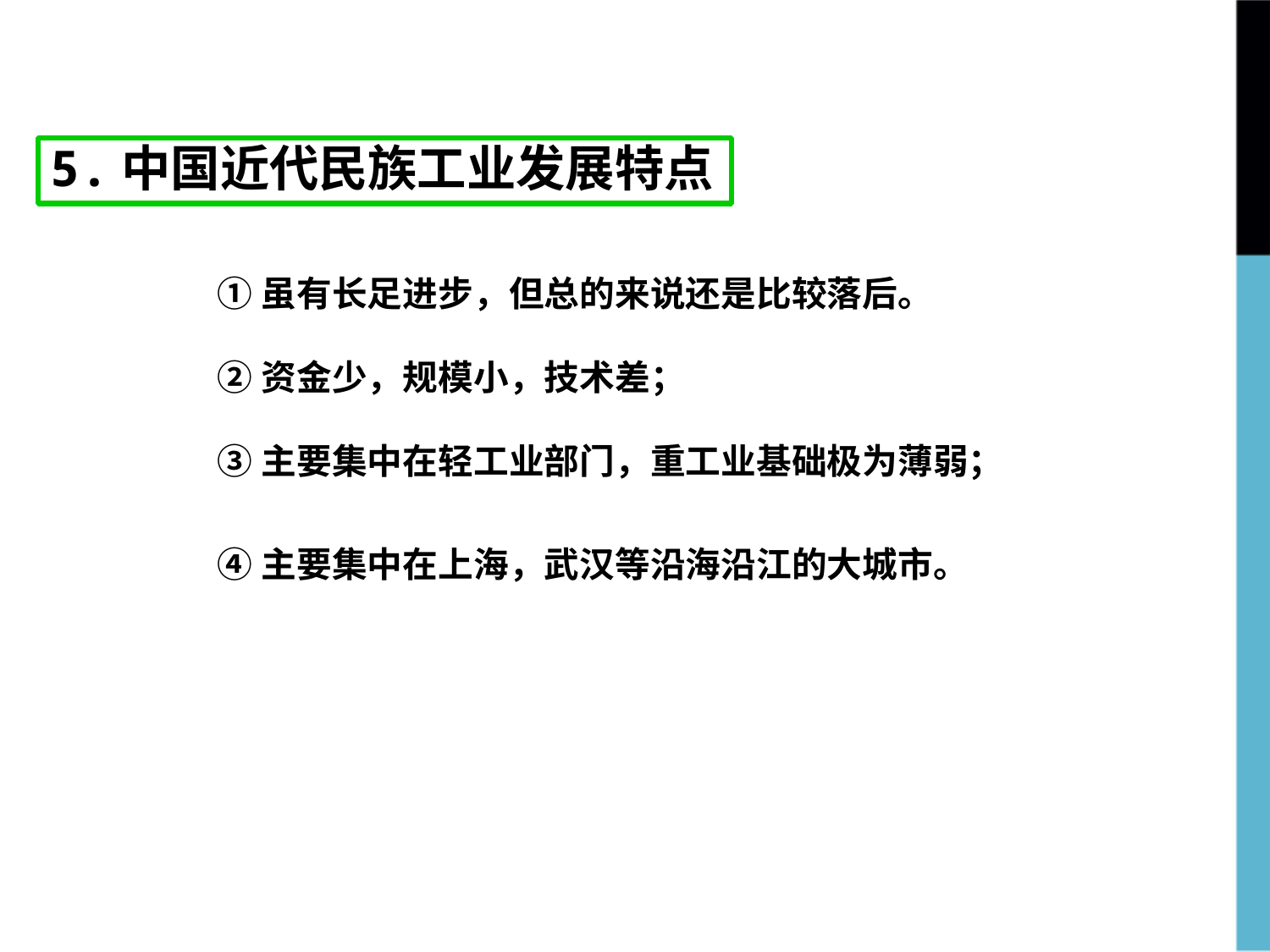

5.中国近代民族工业发展特点
①虽有长足进步，但总的来说还是比较落后。
②资金少，规模小，技术差；
③主要集中在轻工业部门，重工业基础极为薄弱；
④主要集中在上海，武汉等沿海沿江的大城市。